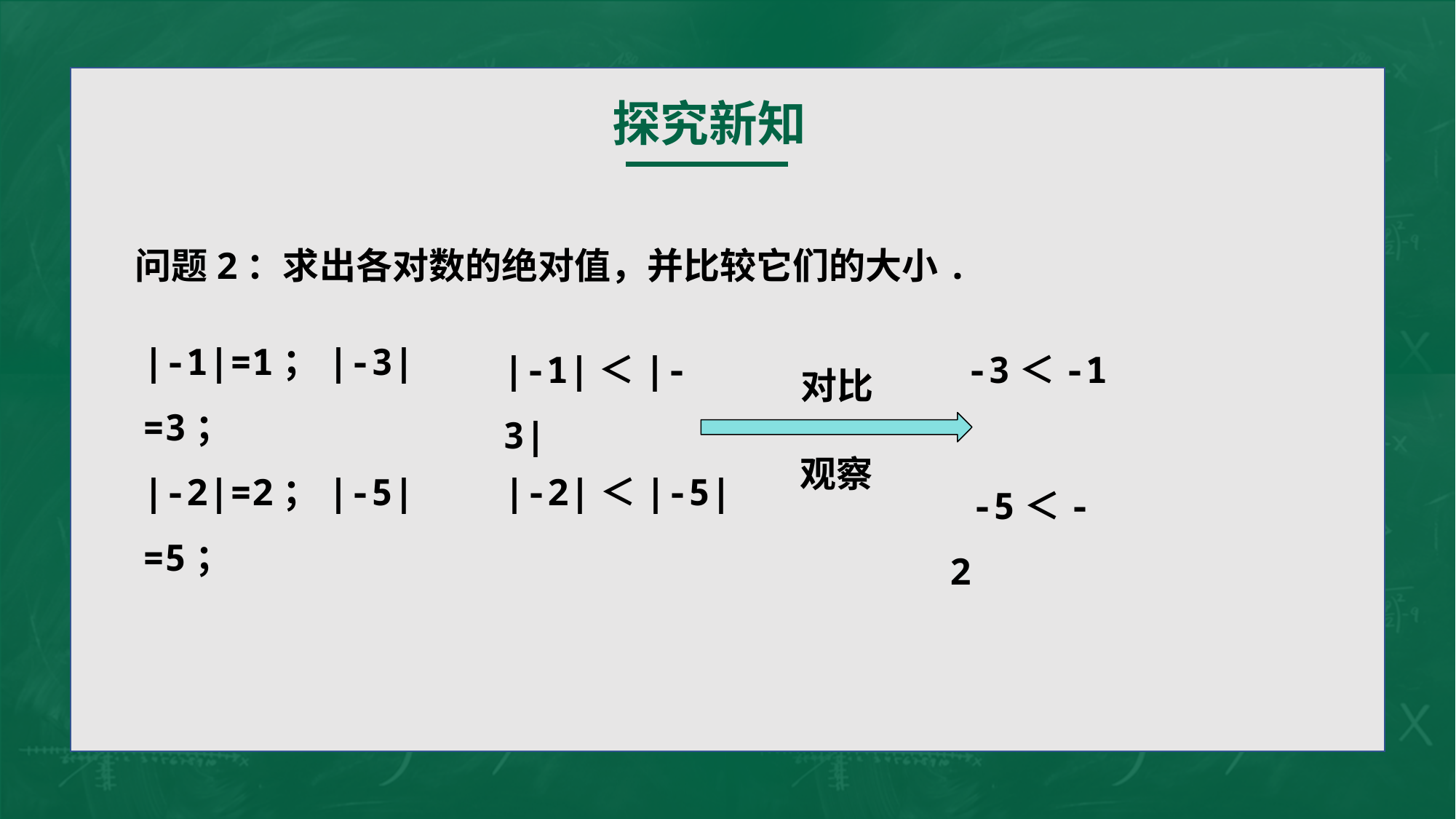

探究新知
问题2：求出各对数的绝对值，并比较它们的大小.
|-1|=1；|-3|=3；
|-1|＜|-3|
-3＜-1
对比

|-2|=2；|-5|=5；
|-2|＜|-5|
观察
 -5＜-2